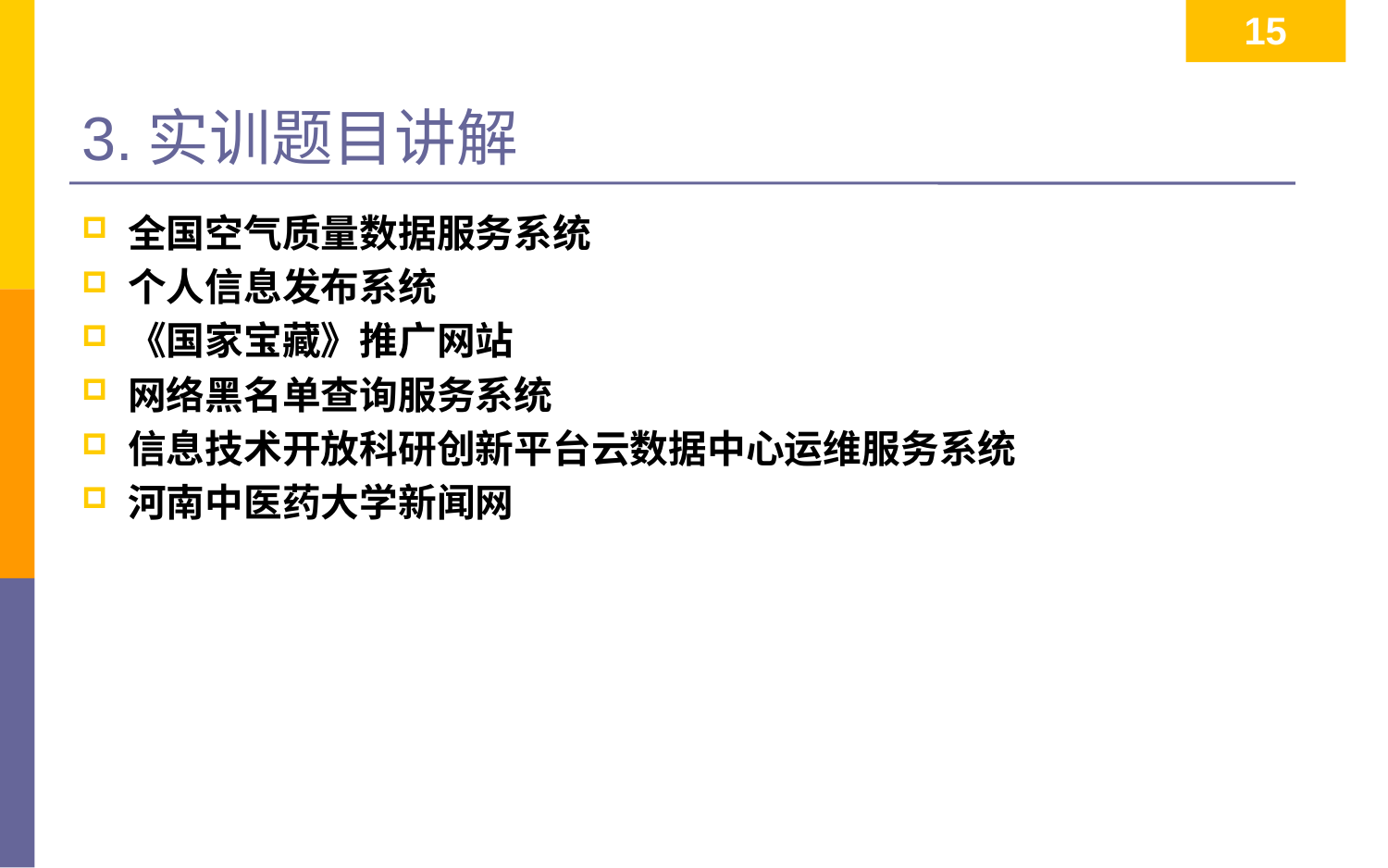

15
# 3.实训题目讲解

全国空气质量数据服务系统
个人信息发布系统
《国家宝藏》推广网站
网络黑名单查询服务系统
信息技术开放科研创新平台云数据中心运维服务系统
河南中医药大学新闻网